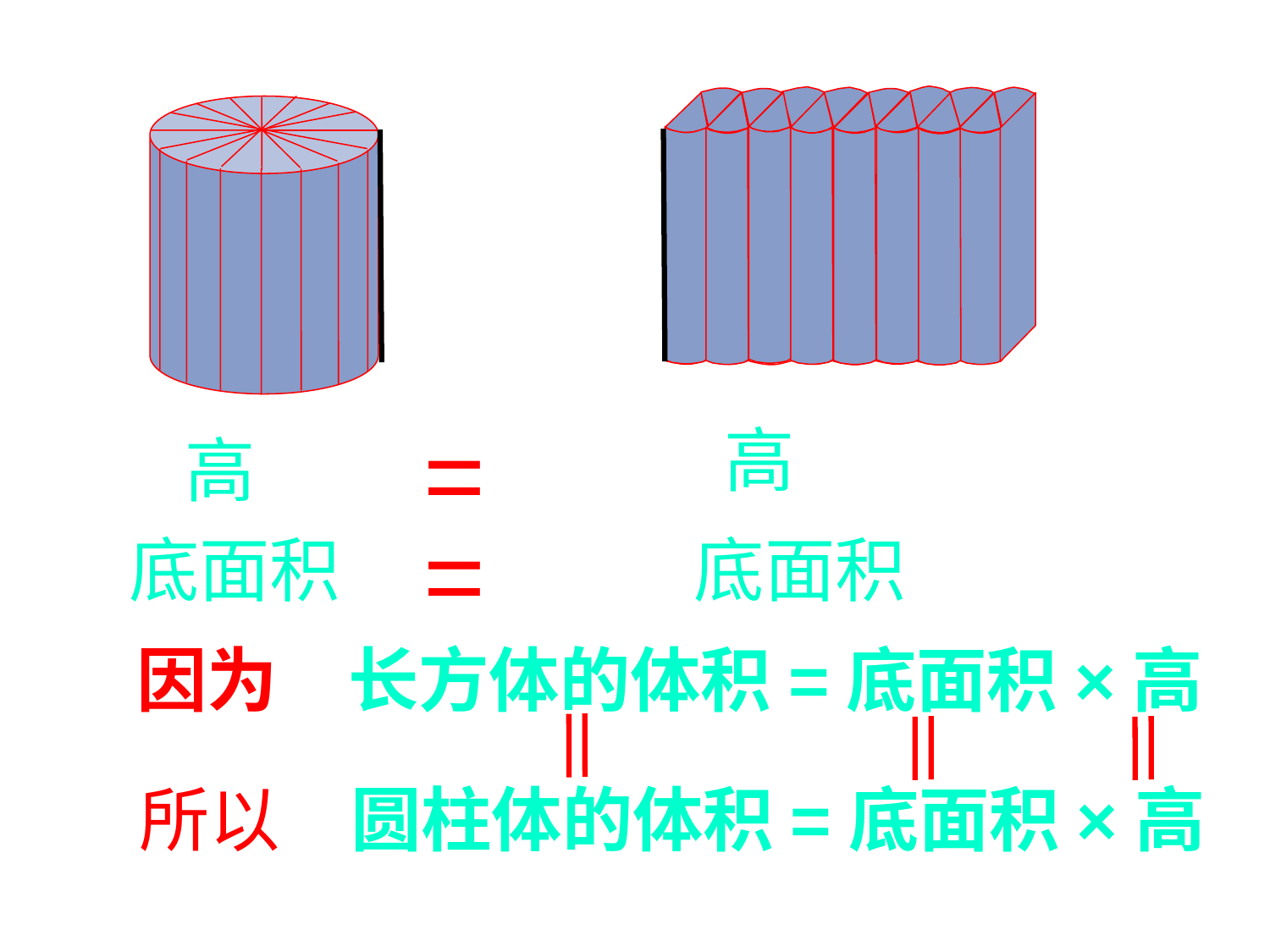

=
高
高
=
底面积
底面积
因为　长方体的体积=底面积×高

所以　圆柱体的体积=底面积×高